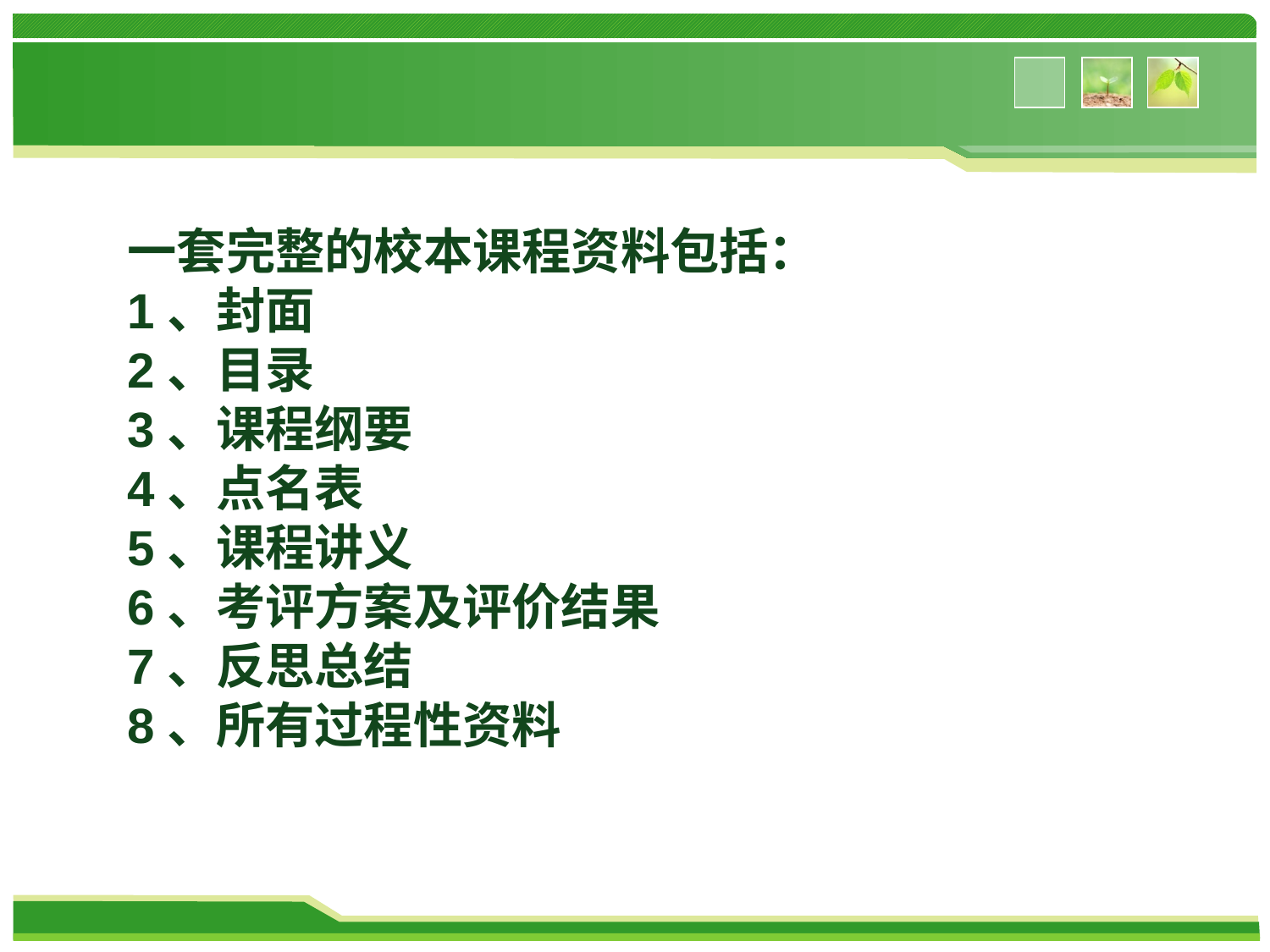

一套完整的校本课程资料包括：
1、封面
2、目录
3、课程纲要
4、点名表
5、课程讲义
6、考评方案及评价结果
7、反思总结
8、所有过程性资料